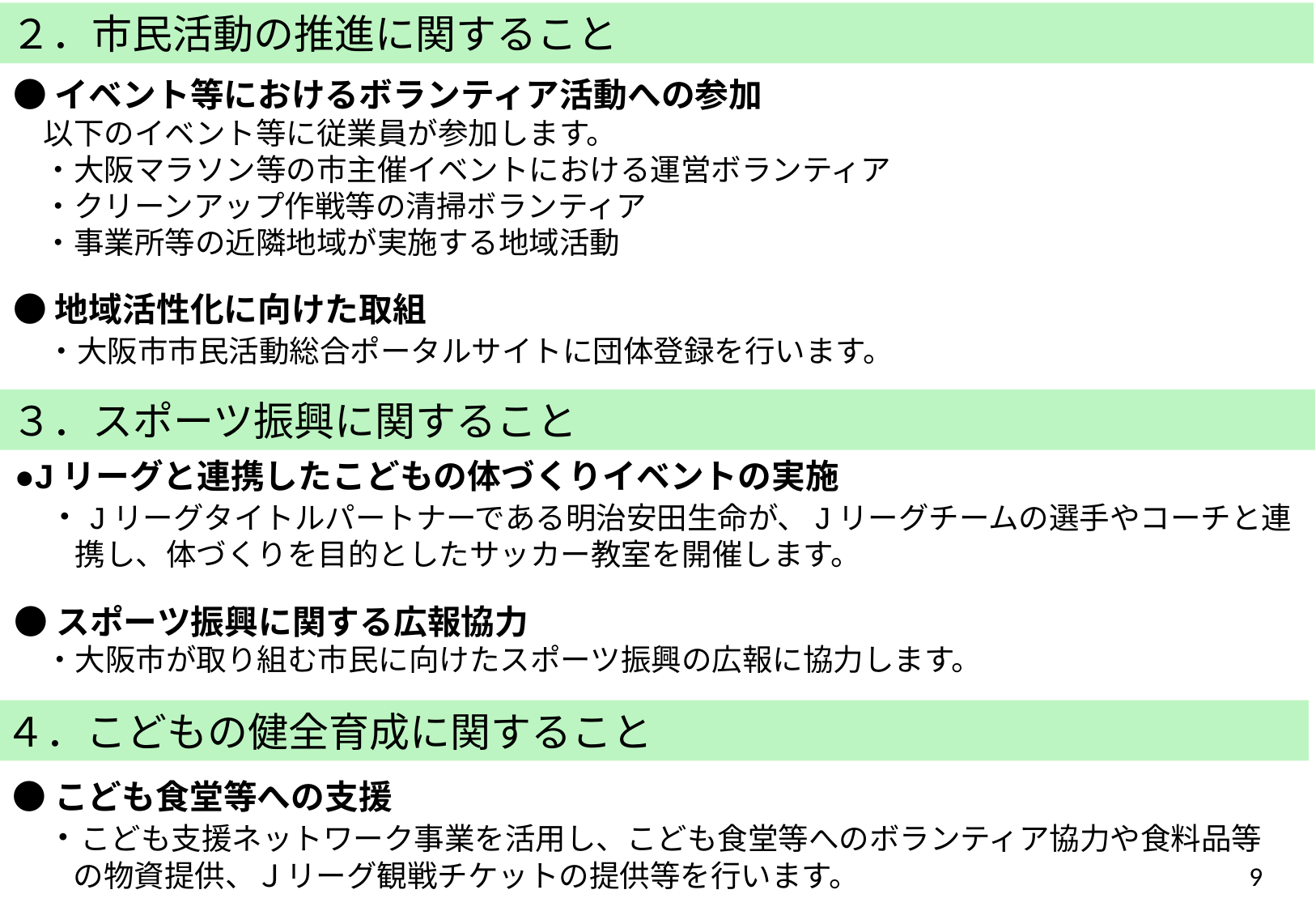

２．市民活動の推進に関すること
●イベント等におけるボランティア活動への参加
　以下のイベント等に従業員が参加します。
　・大阪マラソン等の市主催イベントにおける運営ボランティア
　・クリーンアップ作戦等の清掃ボランティア
　・事業所等の近隣地域が実施する地域活動

●地域活性化に向けた取組
　・大阪市市民活動総合ポータルサイトに団体登録を行います。

３．スポーツ振興に関すること
●Jリーグと連携したこどもの体づくりイベントの実施
　・Jリーグタイトルパートナーである明治安田生命が、Jリーグチームの選手やコーチと連
　　携し、体づくりを目的としたサッカー教室を開催します。

●スポーツ振興に関する広報協力
　・大阪市が取り組む市民に向けたスポーツ振興の広報に協力します。
４．こどもの健全育成に関すること
●こども食堂等への支援
　・こども支援ネットワーク事業を活用し、こども食堂等へのボランティア協力や食料品等
　　の物資提供、Ｊリーグ観戦チケットの提供等を行います。

9